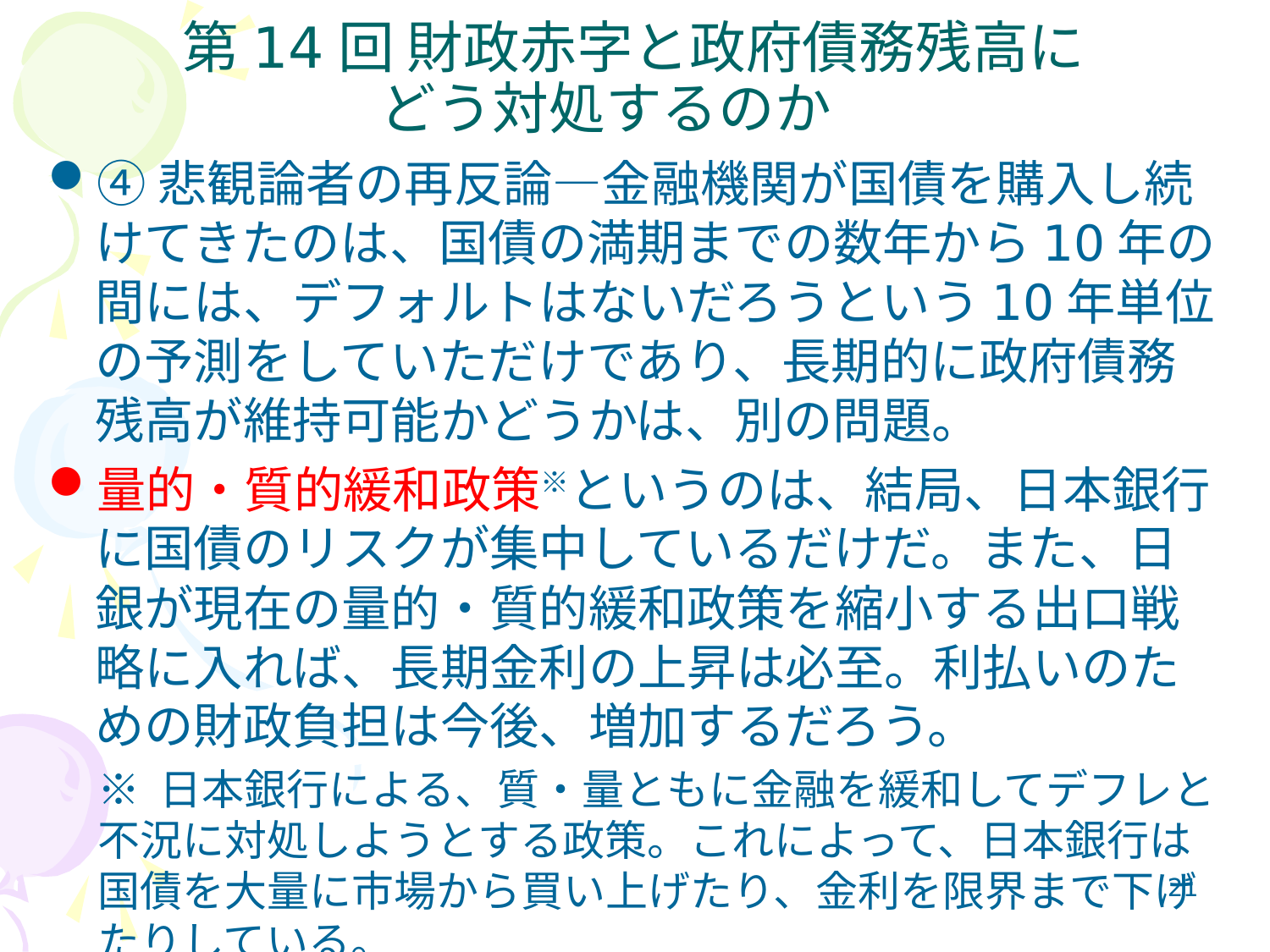

# 第14回 財政赤字と政府債務残高に どう対処するのか
④悲観論者の再反論―金融機関が国債を購入し続けてきたのは、国債の満期までの数年から10年の間には、デフォルトはないだろうという10年単位の予測をしていただけであり、長期的に政府債務残高が維持可能かどうかは、別の問題。
量的・質的緩和政策※というのは、結局、日本銀行に国債のリスクが集中しているだけだ。また、日銀が現在の量的・質的緩和政策を縮小する出口戦略に入れば、長期金利の上昇は必至。利払いのための財政負担は今後、増加するだろう。
※ 日本銀行による、質・量ともに金融を緩和してデフレと不況に対処しようとする政策。これによって、日本銀行は国債を大量に市場から買い上げたり、金利を限界まで下げたりしている。

21